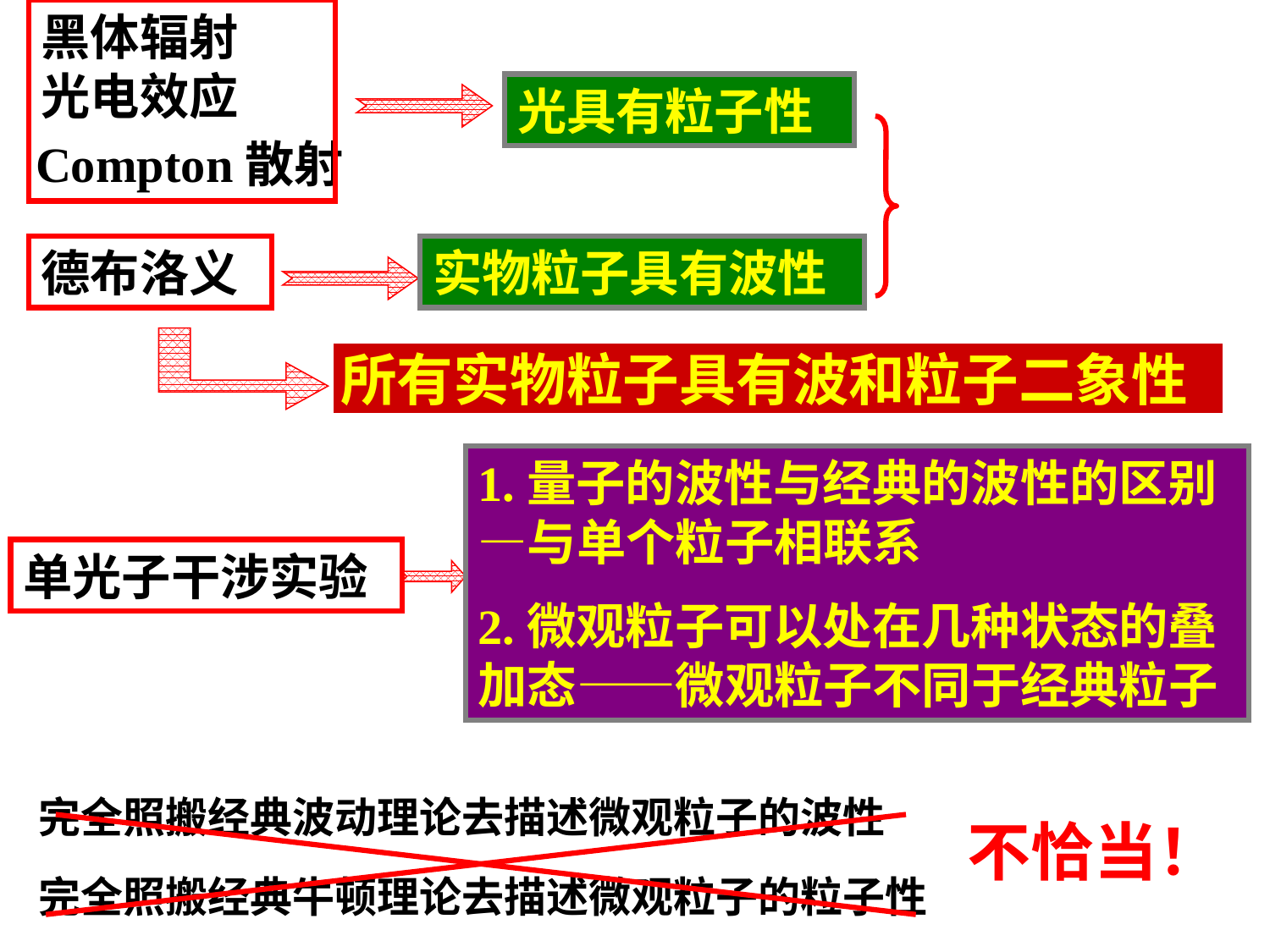

黑体辐射光电效应

Compton散射
光具有粒子性

德布洛义
实物粒子具有波性

所有实物粒子具有波和粒子二象性
1.量子的波性与经典的波性的区别—与单个粒子相联系
2.微观粒子可以处在几种状态的叠加态——微观粒子不同于经典粒子
单光子干涉实验

完全照搬经典波动理论去描述微观粒子的波性
不恰当！

完全照搬经典牛顿理论去描述微观粒子的粒子性